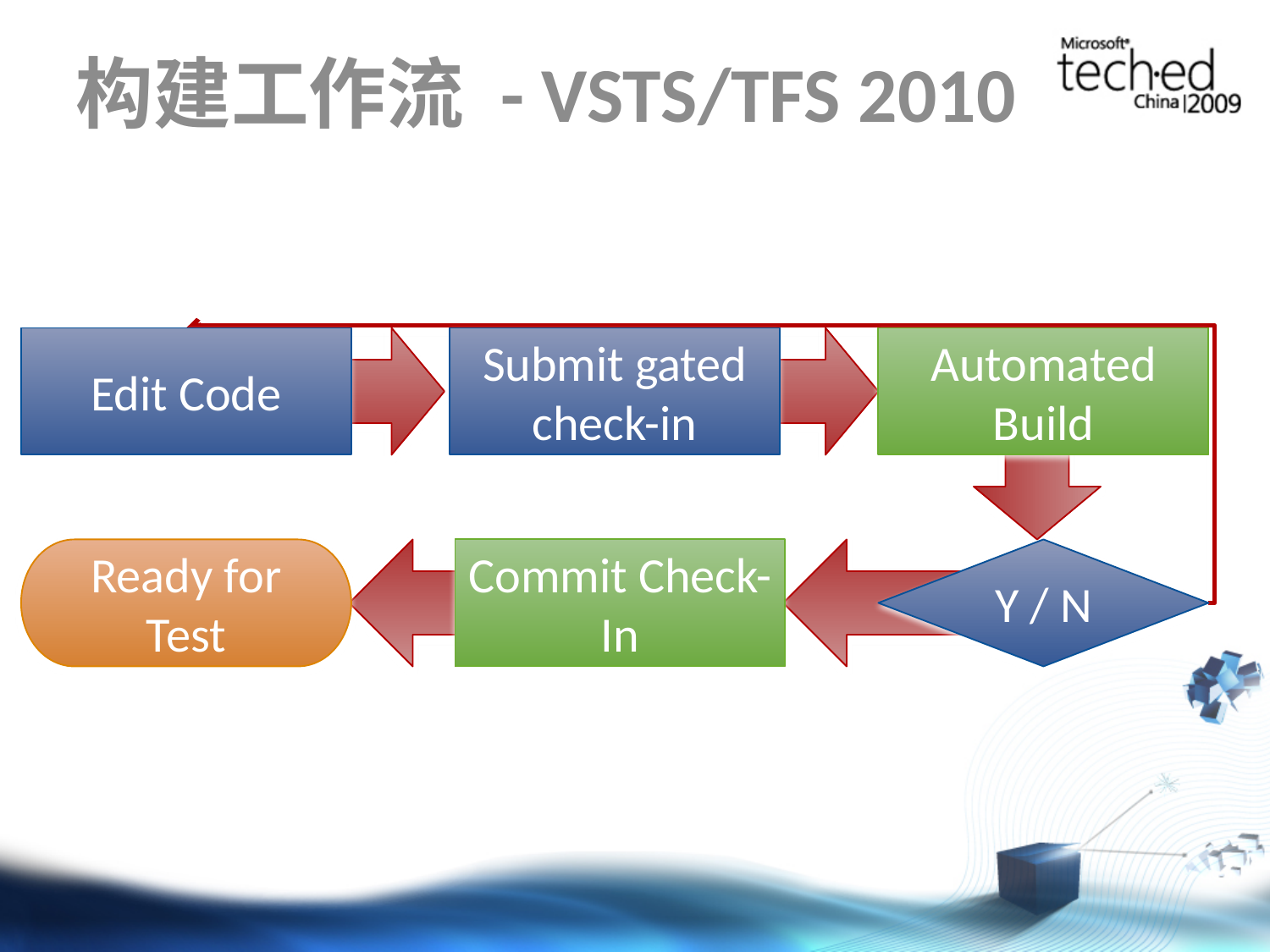

# 构建工作流 - VSTS/TFS 2010
Edit Code

Submit gated check-in

Automated Build

Ready for Test
Commit Check-In

Y / N